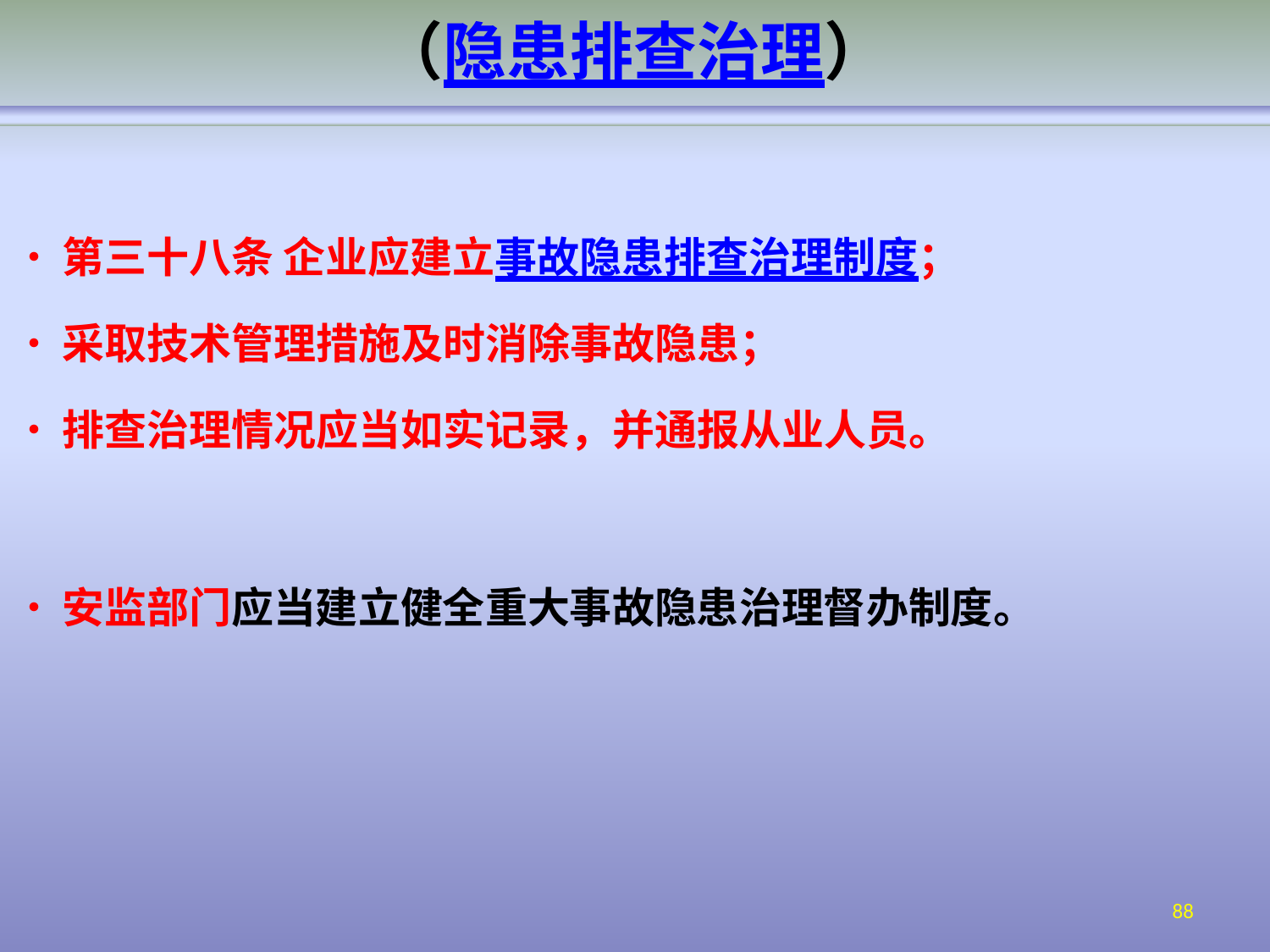

# （隐患排查治理）
•	第三十八条 企业应建立事故隐患排查治理制度；
•	采取技术管理措施及时消除事故隐患；
•	排查治理情况应当如实记录，并通报从业人员。

•	安监部门应当建立健全重大事故隐患治理督办制度。
88